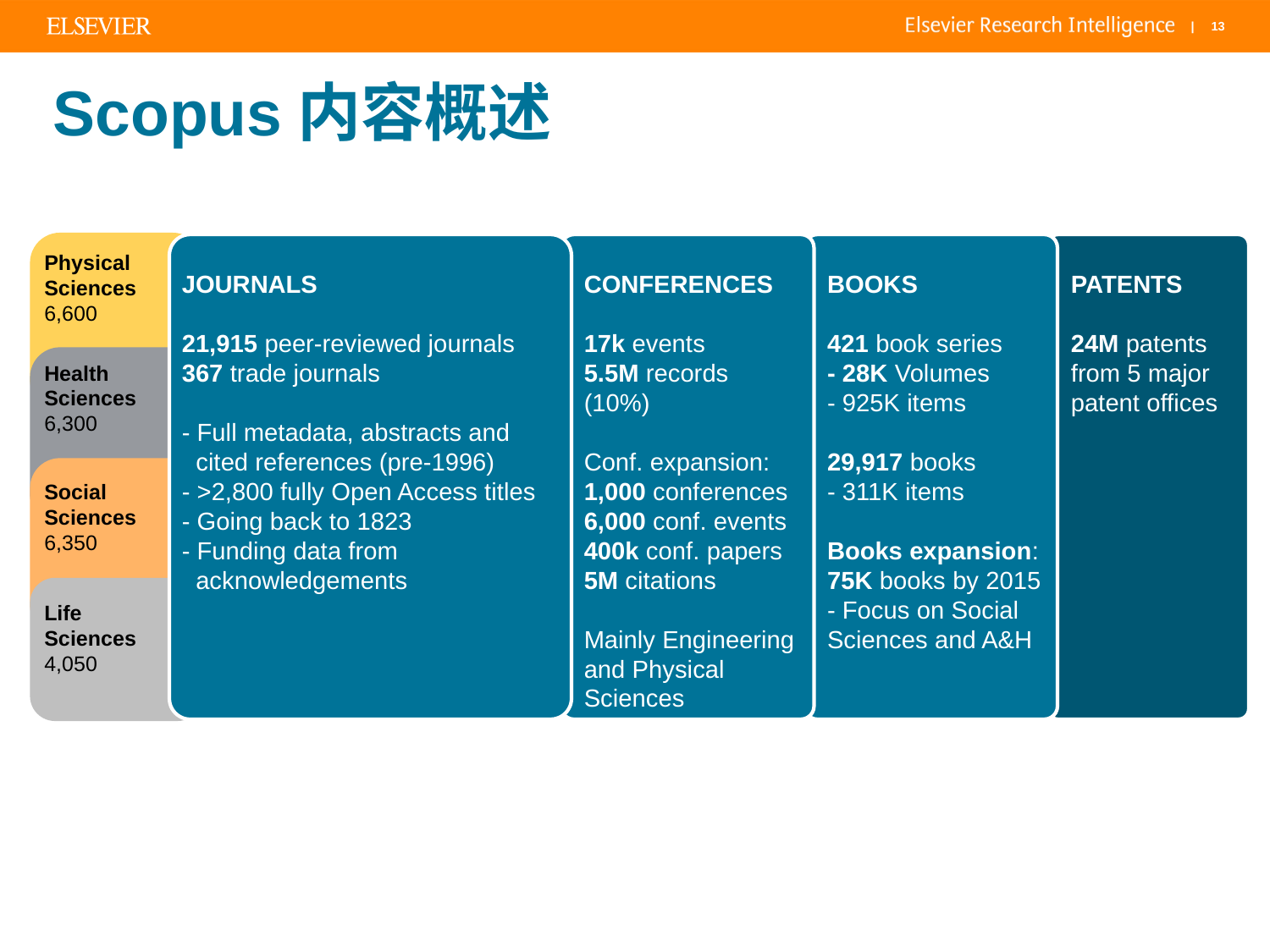

# Scopus内容概述

JOURNALS

21,915 peer-reviewed journals
367 trade journals

- Full metadata, abstracts and
  cited references (pre-1996)
- >2,800 fully Open Access titles
- Going back to 1823
- Funding data from
  acknowledgements

CONFERENCES

17k events
5.5M records (10%)

Conf. expansion:
1,000 conferences
6,000 conf. events
400k conf. papers
5M citations

Mainly Engineering and Physical Sciences

BOOKS

421 book series
- 28K Volumes
- 925K items

29,917 books
- 311K items

Books expansion:
75K books by 2015
- Focus on Social Sciences and A&H

PATENTS

24M patents
from 5 major
patent offices

Physical
Sciences
6,600

Health
Sciences
6,300

Social
Sciences
6,350

Life
Sciences
4,050